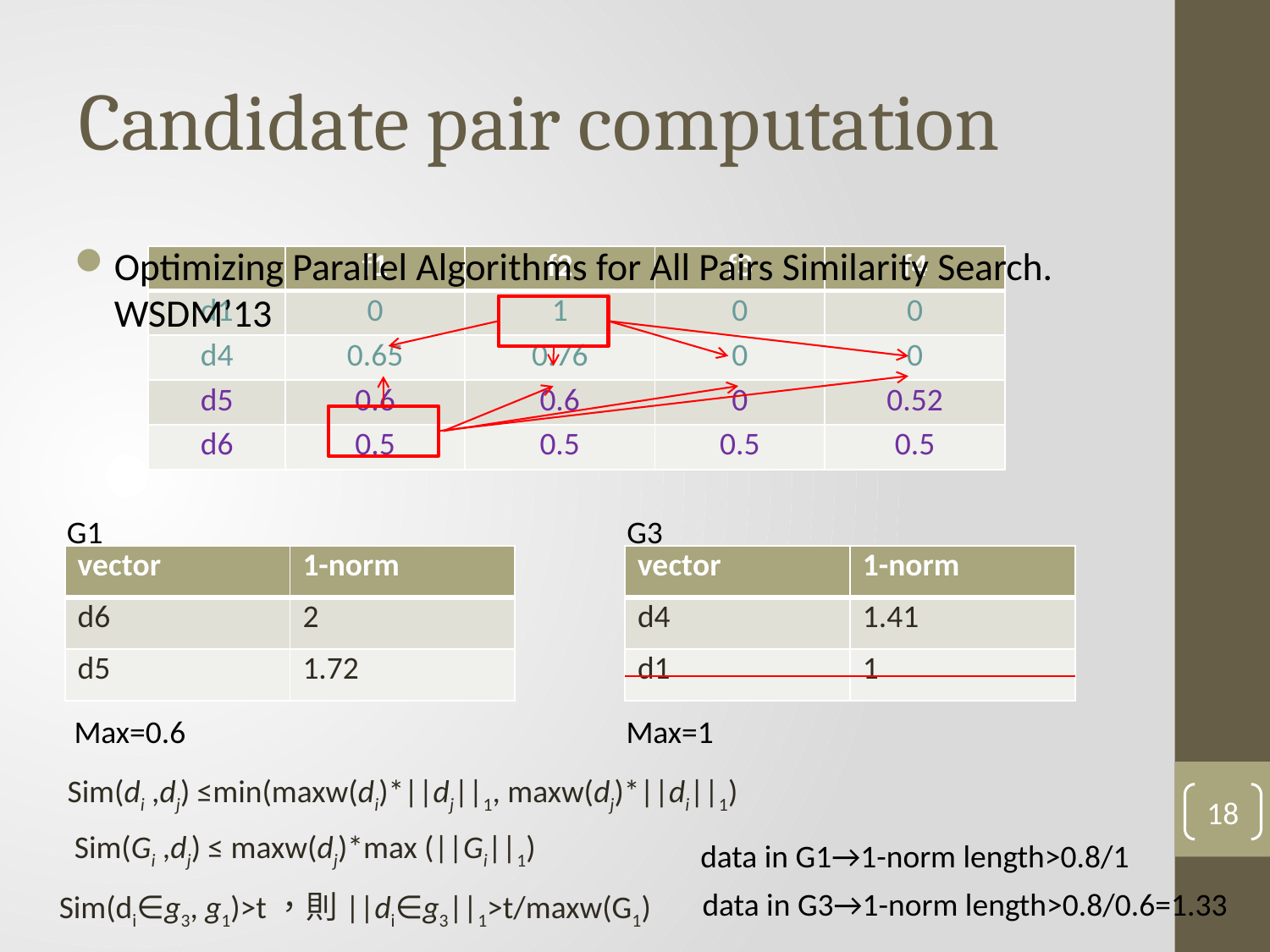

# Candidate pair computation
Optimizing Parallel Algorithms for All Pairs Similarity Search. WSDM’13

|  | f1 | f2 | f3 | f4 |
| --- | --- | --- | --- | --- |
| d1 | 0 | 1 | 0 | 0 |
| d4 | 0.65 | 0.76 | 0 | 0 |
| d5 | 0.6 | 0.6 | 0 | 0.52 |
| d6 | 0.5 | 0.5 | 0.5 | 0.5 |

G1
G3
| vector | 1-norm |
| --- | --- |
| d6 | 2 |
| d5 | 1.72 |
| vector | 1-norm |
| --- | --- |
| d4 | 1.41 |
| d1 | 1 |
Max=0.6
Max=1
Sim(di ,dj) ≤min(maxw(di)*||dj||1, maxw(dj)*||di||1)
18
Sim(Gi ,dj) ≤ maxw(dj)*max (||Gi||1)
data in G1→1-norm length>0.8/1
data in G3→1-norm length>0.8/0.6=1.33
Sim(di∈g3, g1)>t，則||di∈g3||1>t/maxw(G1)